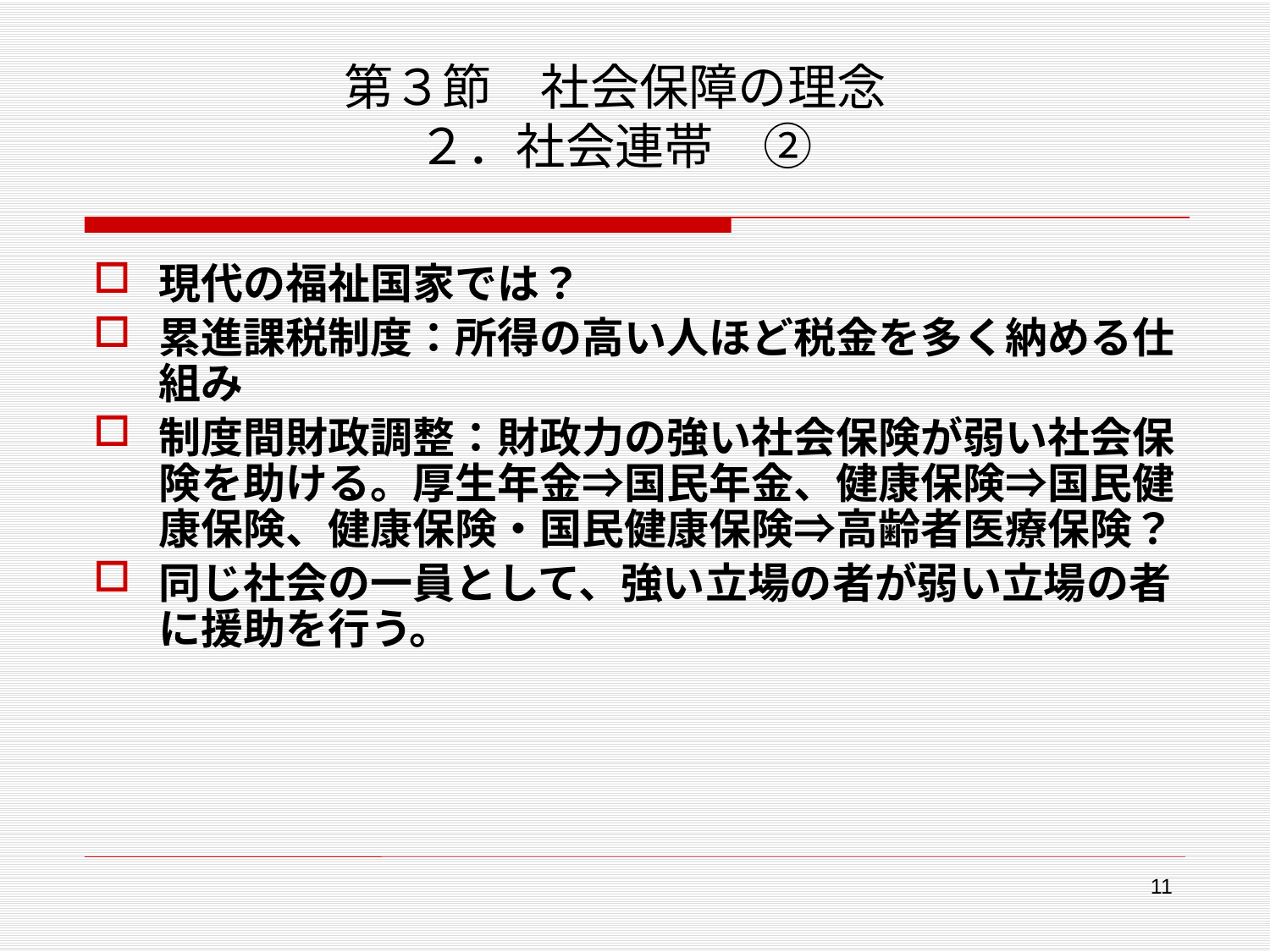

# 第３節　社会保障の理念 ２．社会連帯　②
現代の福祉国家では？
累進課税制度：所得の高い人ほど税金を多く納める仕組み
制度間財政調整：財政力の強い社会保険が弱い社会保険を助ける。厚生年金⇒国民年金、健康保険⇒国民健康保険、健康保険・国民健康保険⇒高齢者医療保険？
同じ社会の一員として、強い立場の者が弱い立場の者に援助を行う。
11